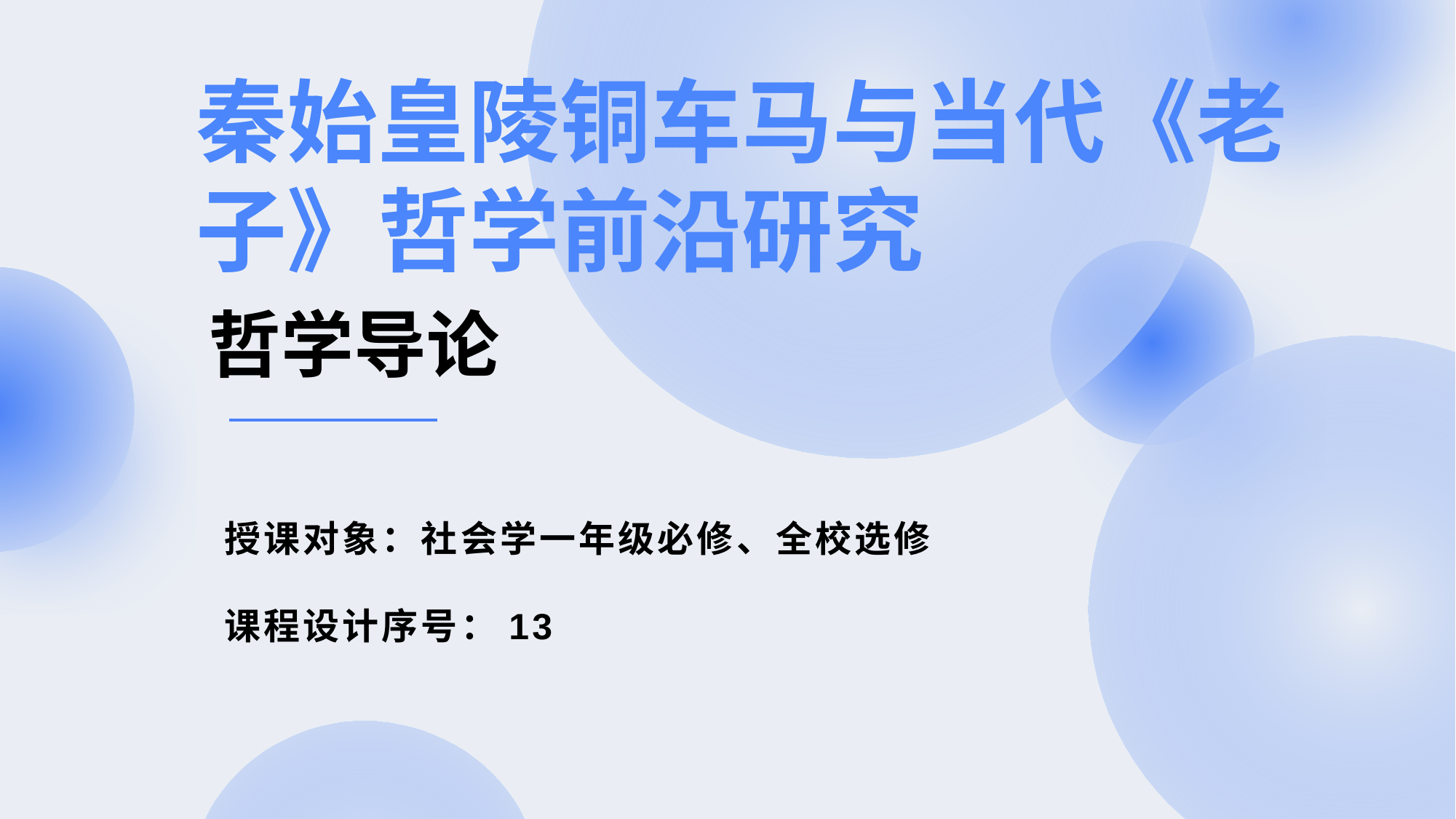

秦始皇陵铜车马与当代《老子》哲学前沿研究

哲学导论

授课对象：社会学一年级必修、全校选修

课程设计序号：13